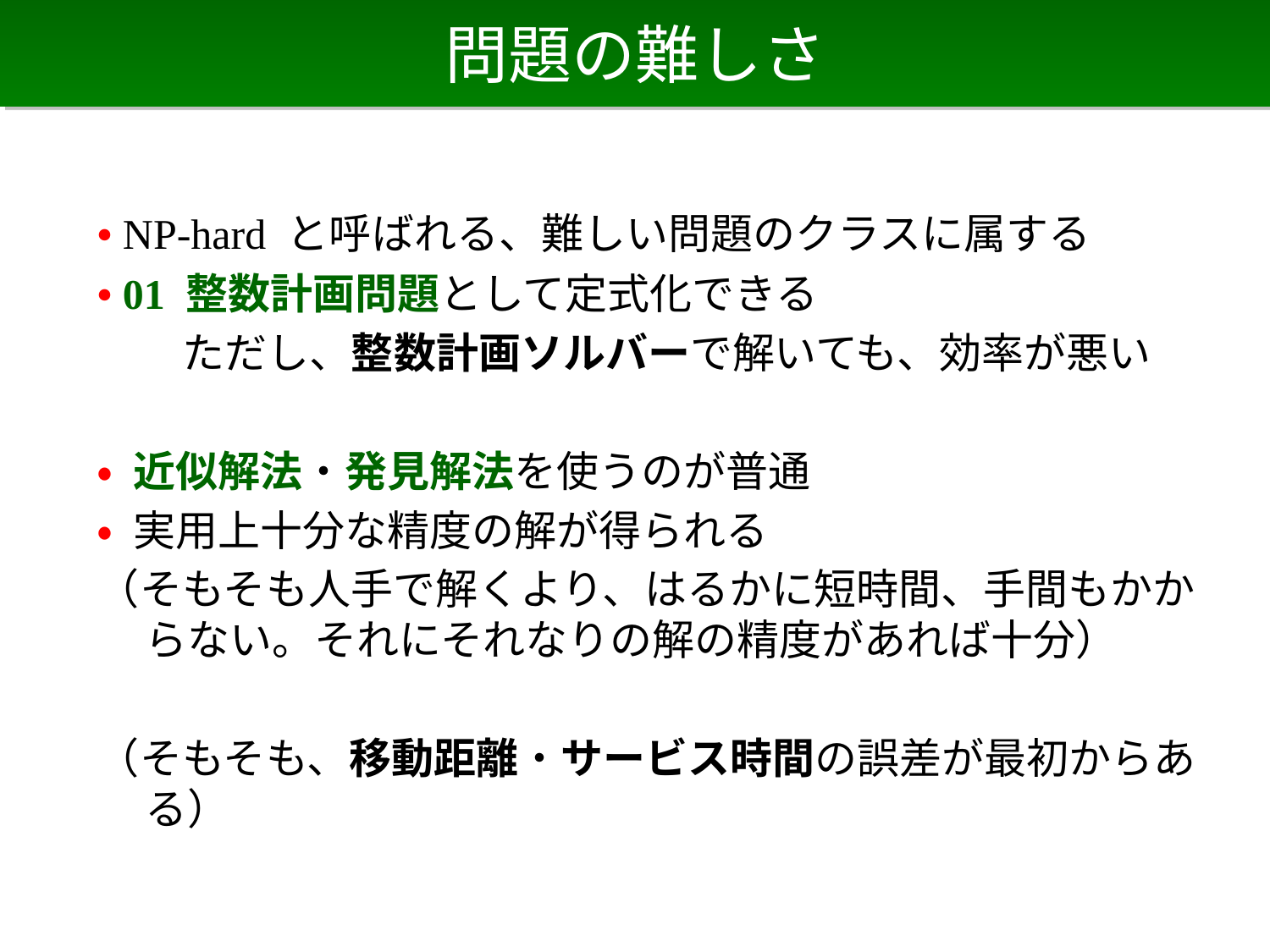

# 問題の難しさ
• NP-hard と呼ばれる、難しい問題のクラスに属する
• 01 整数計画問題として定式化できる
　　ただし、整数計画ソルバーで解いても、効率が悪い

• 近似解法・発見解法を使うのが普通
• 実用上十分な精度の解が得られる
（そもそも人手で解くより、はるかに短時間、手間もかからない。それにそれなりの解の精度があれば十分）

（そもそも、移動距離・サービス時間の誤差が最初からある）